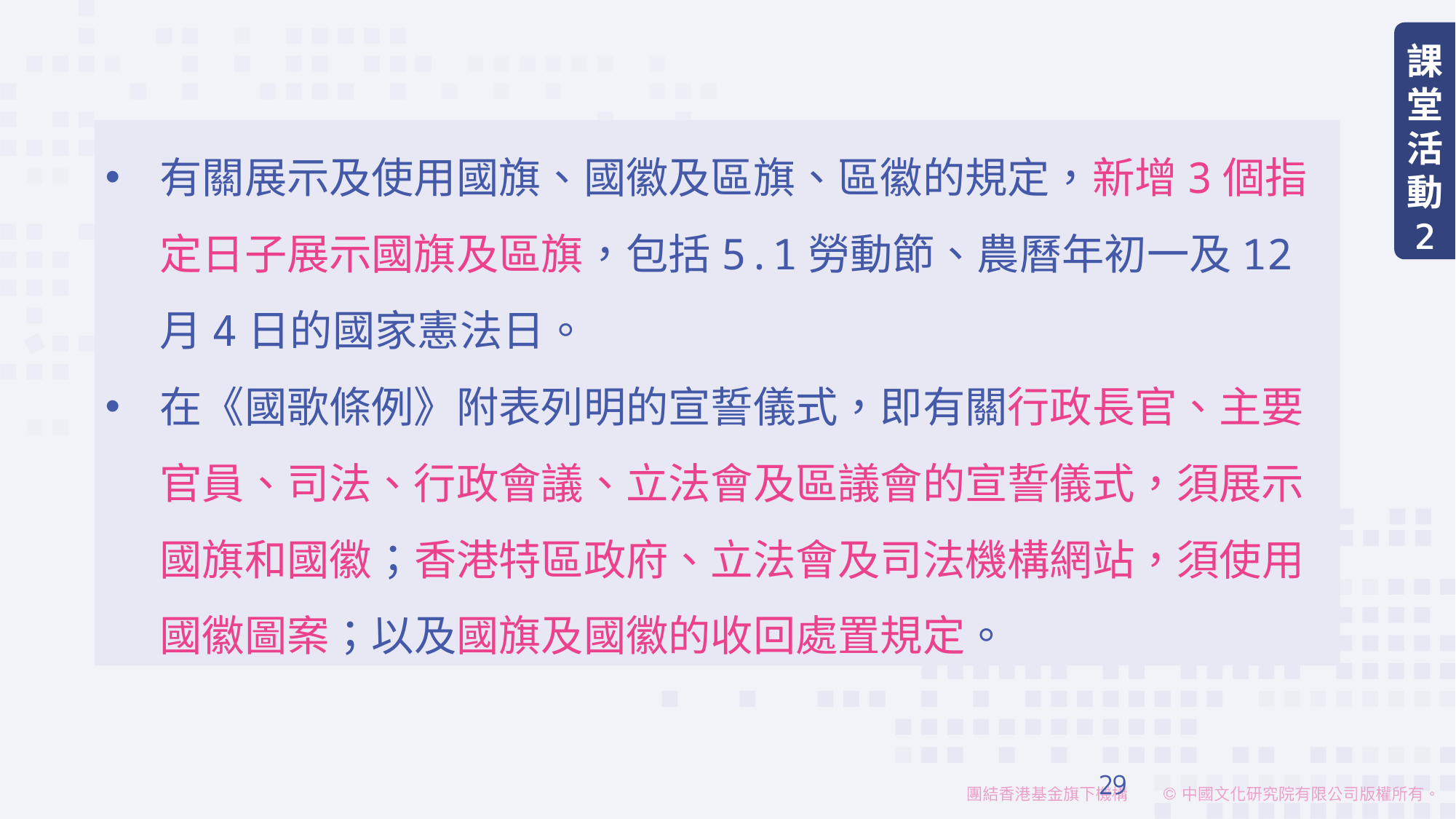

課堂活動
2

有關展示及使用國旗、國徽及區旗、區徽的規定，新增3個指定日子展示國旗及區旗，包括5.1勞動節、農曆年初一及12月4日的國家憲法日。
在《國歌條例》附表列明的宣誓儀式，即有關行政長官、主要官員、司法、行政會議、立法會及區議會的宣誓儀式，須展示國旗和國徽；香港特區政府、立法會及司法機構網站，須使用國徽圖案；以及國旗及國徽的收回處置規定。
29